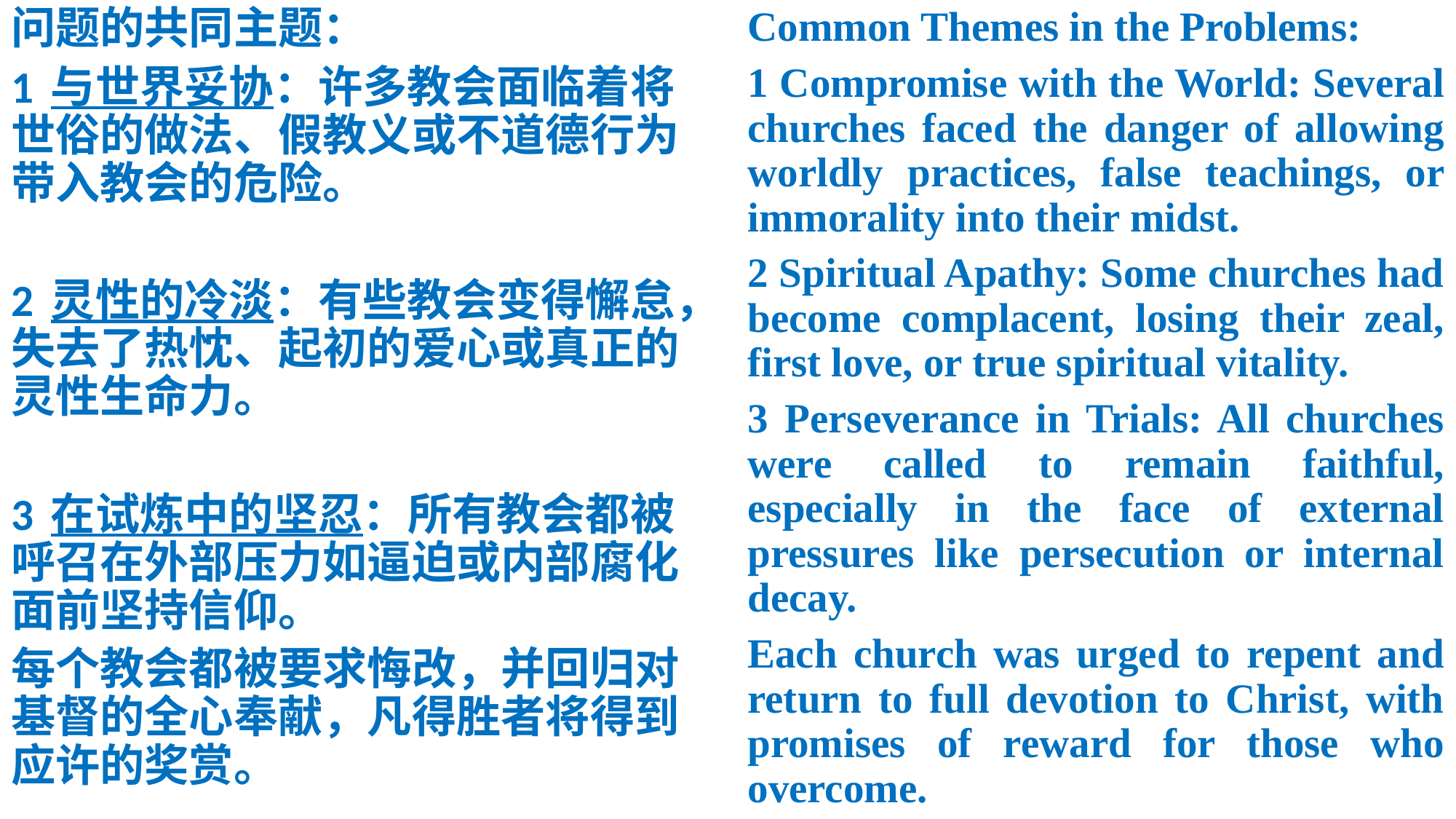

问题的共同主题：
1 与世界妥协：许多教会面临着将世俗的做法、假教义或不道德行为带入教会的危险。

2 灵性的冷淡：有些教会变得懈怠，失去了热忱、起初的爱心或真正的灵性生命力。

3 在试炼中的坚忍：所有教会都被呼召在外部压力如逼迫或内部腐化面前坚持信仰。
每个教会都被要求悔改，并回归对基督的全心奉献，凡得胜者将得到应许的奖赏。

Common Themes in the Problems:
1 Compromise with the World: Several churches faced the danger of allowing worldly practices, false teachings, or immorality into their midst.
2 Spiritual Apathy: Some churches had become complacent, losing their zeal, first love, or true spiritual vitality.
3 Perseverance in Trials: All churches were called to remain faithful, especially in the face of external pressures like persecution or internal decay.
Each church was urged to repent and return to full devotion to Christ, with promises of reward for those who overcome.